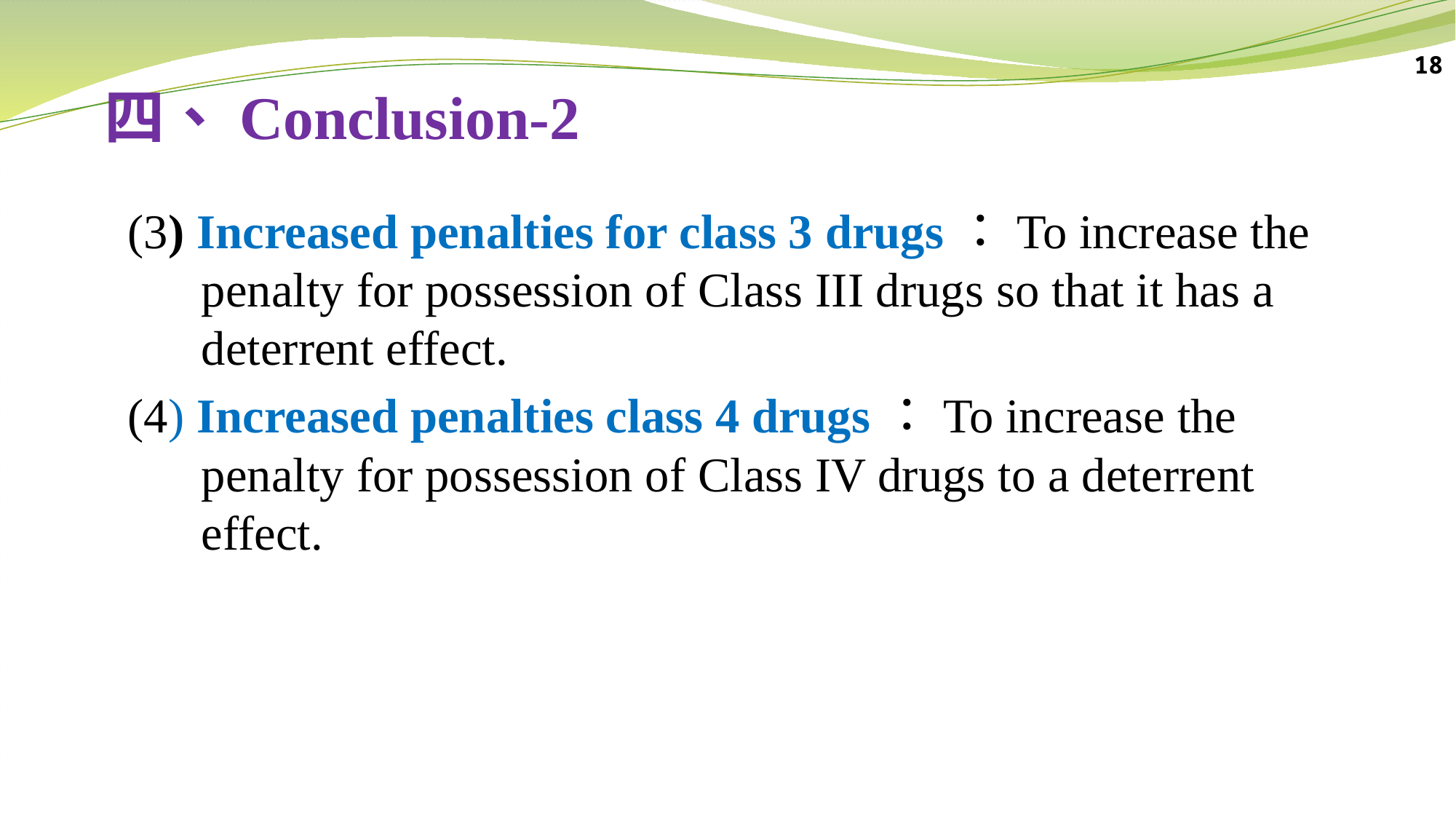

# 四、Conclusion-2
18
 (3) Increased penalties for class 3 drugs：To increase the penalty for possession of Class III drugs so that it has a deterrent effect.
 (4) Increased penalties class 4 drugs：To increase the penalty for possession of Class IV drugs to a deterrent effect.